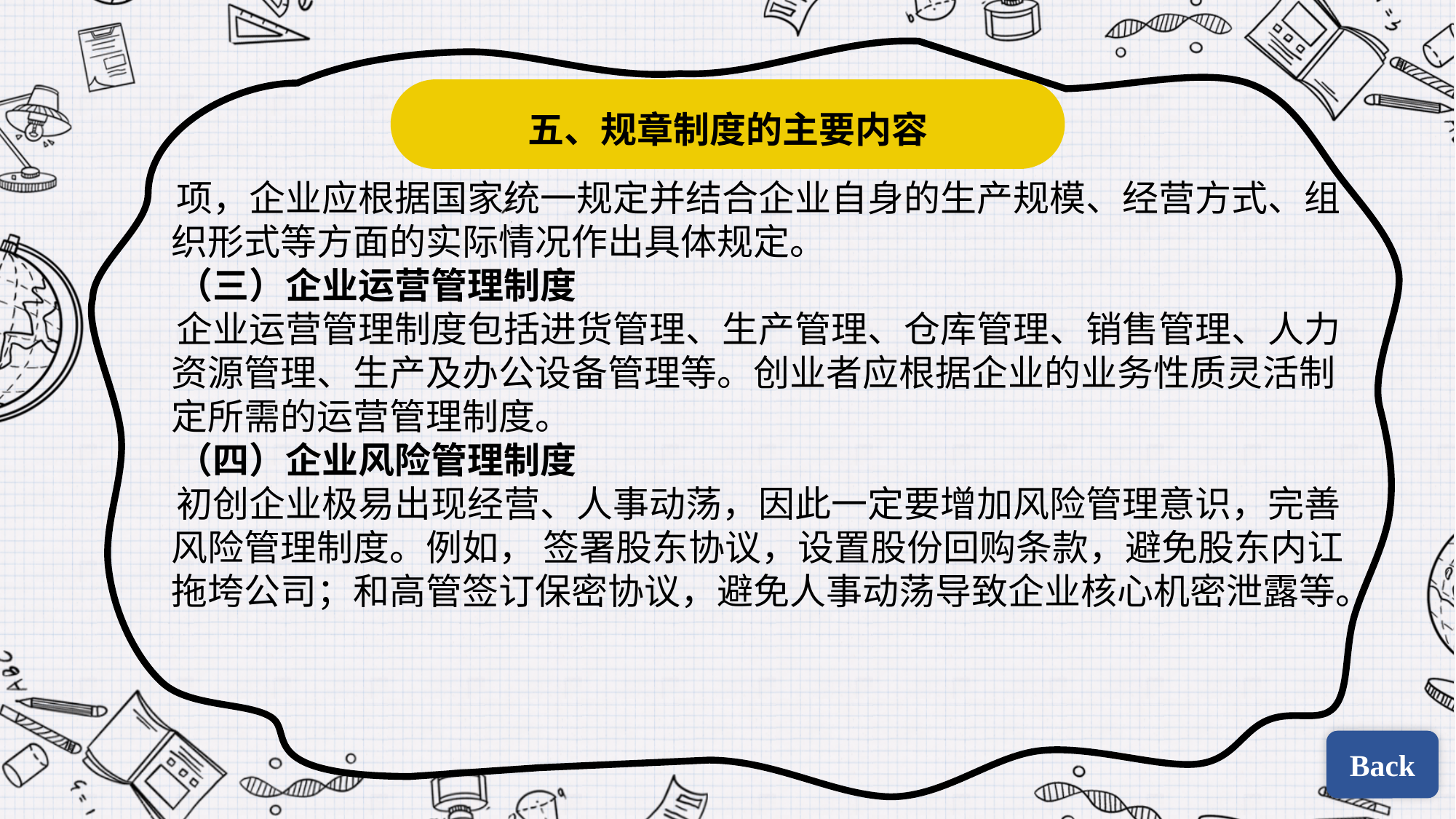

五、规章制度的主要内容
项，企业应根据国家统一规定并结合企业自身的生产规模、经营方式、组织形式等方面的实际情况作出具体规定。
（三）企业运营管理制度
企业运营管理制度包括进货管理、生产管理、仓库管理、销售管理、人力资源管理、生产及办公设备管理等。创业者应根据企业的业务性质灵活制定所需的运营管理制度。
（四）企业风险管理制度
初创企业极易出现经营、人事动荡，因此一定要增加风险管理意识，完善风险管理制度。例如， 签署股东协议，设置股份回购条款，避免股东内讧拖垮公司；和高管签订保密协议，避免人事动荡导致企业核心机密泄露等。

Back